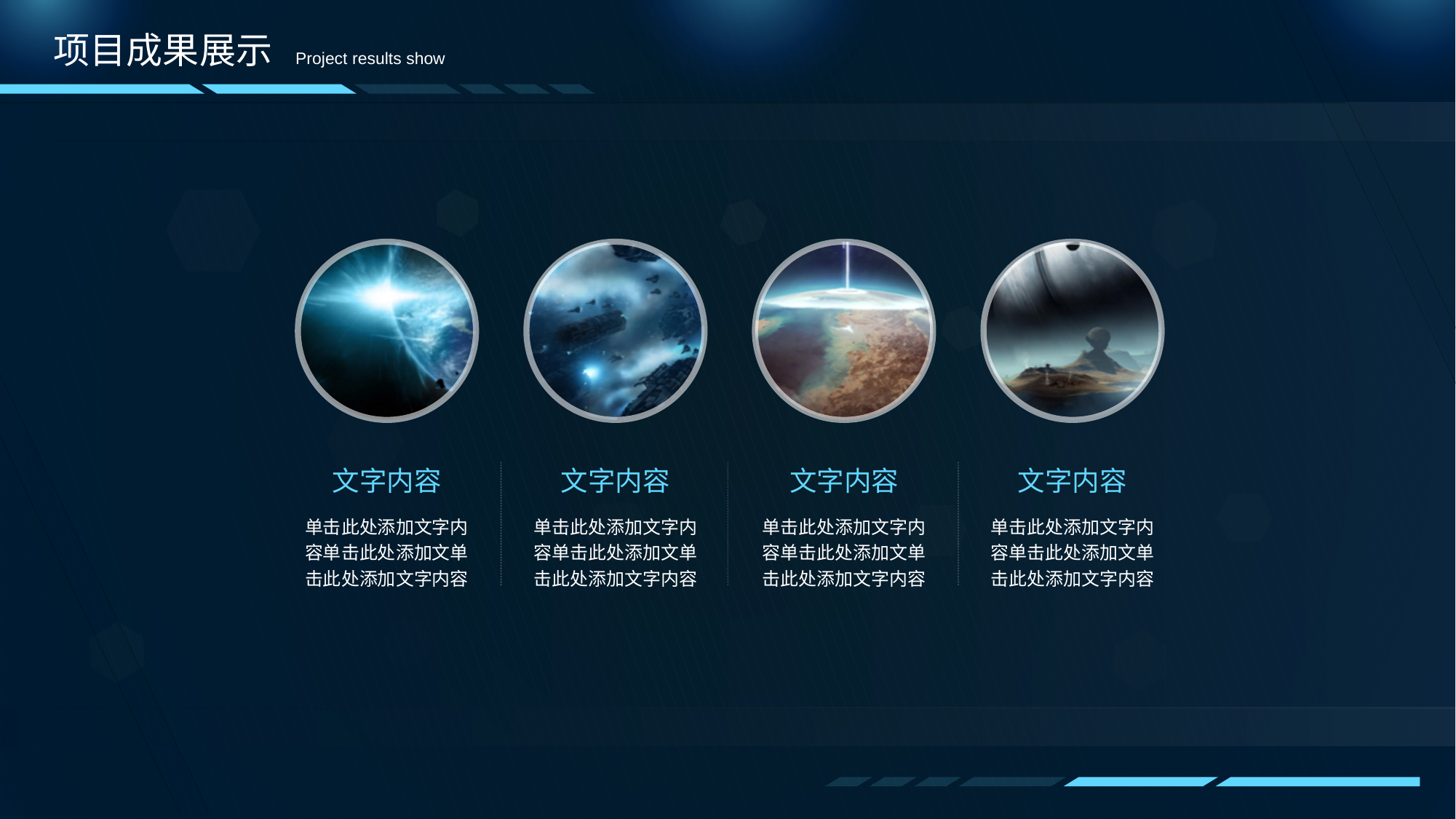

项目成果展示
Project results show

文字内容
单击此处添加文字内容单击此处添加文单击此处添加文字内容
文字内容
单击此处添加文字内容单击此处添加文单击此处添加文字内容
文字内容
单击此处添加文字内容单击此处添加文单击此处添加文字内容
文字内容
单击此处添加文字内容单击此处添加文单击此处添加文字内容